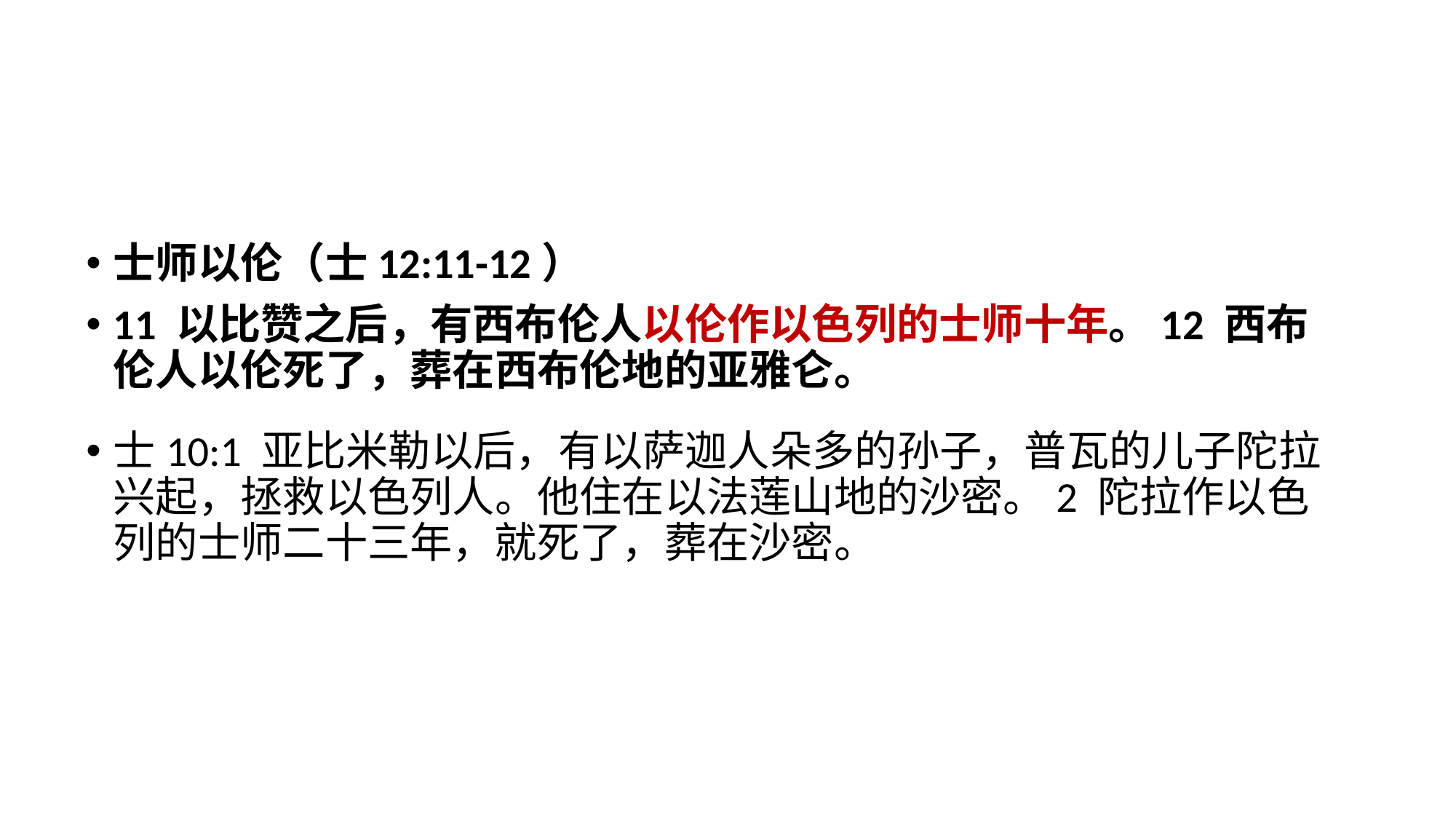

士师以伦（士12:11-12）
11 以比赞之后，有西布伦人以伦作以色列的士师十年。12 西布伦人以伦死了，葬在西布伦地的亚雅仑。

士10:1 亚比米勒以后，有以萨迦人朵多的孙子，普瓦的儿子陀拉兴起，拯救以色列人。他住在以法莲山地的沙密。2 陀拉作以色列的士师二十三年，就死了，葬在沙密。